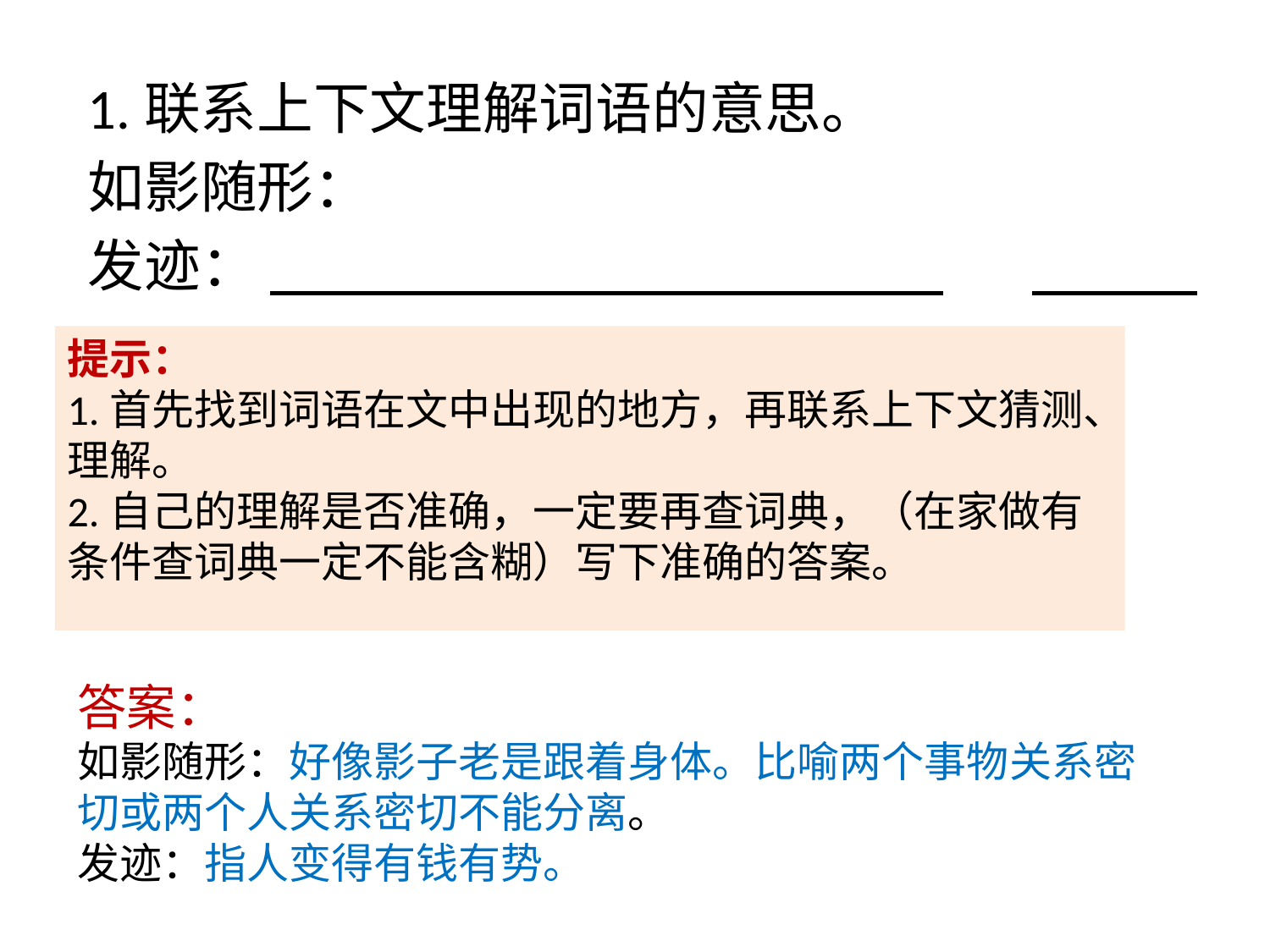

1.联系上下文理解词语的意思。
如影随形：
发迹：

提示：
1.首先找到词语在文中出现的地方，再联系上下文猜测、理解。
2.自己的理解是否准确，一定要再查词典，（在家做有条件查词典一定不能含糊）写下准确的答案。

答案：
如影随形：好像影子老是跟着身体。比喻两个事物关系密切或两个人关系密切不能分离。
发迹：指人变得有钱有势。